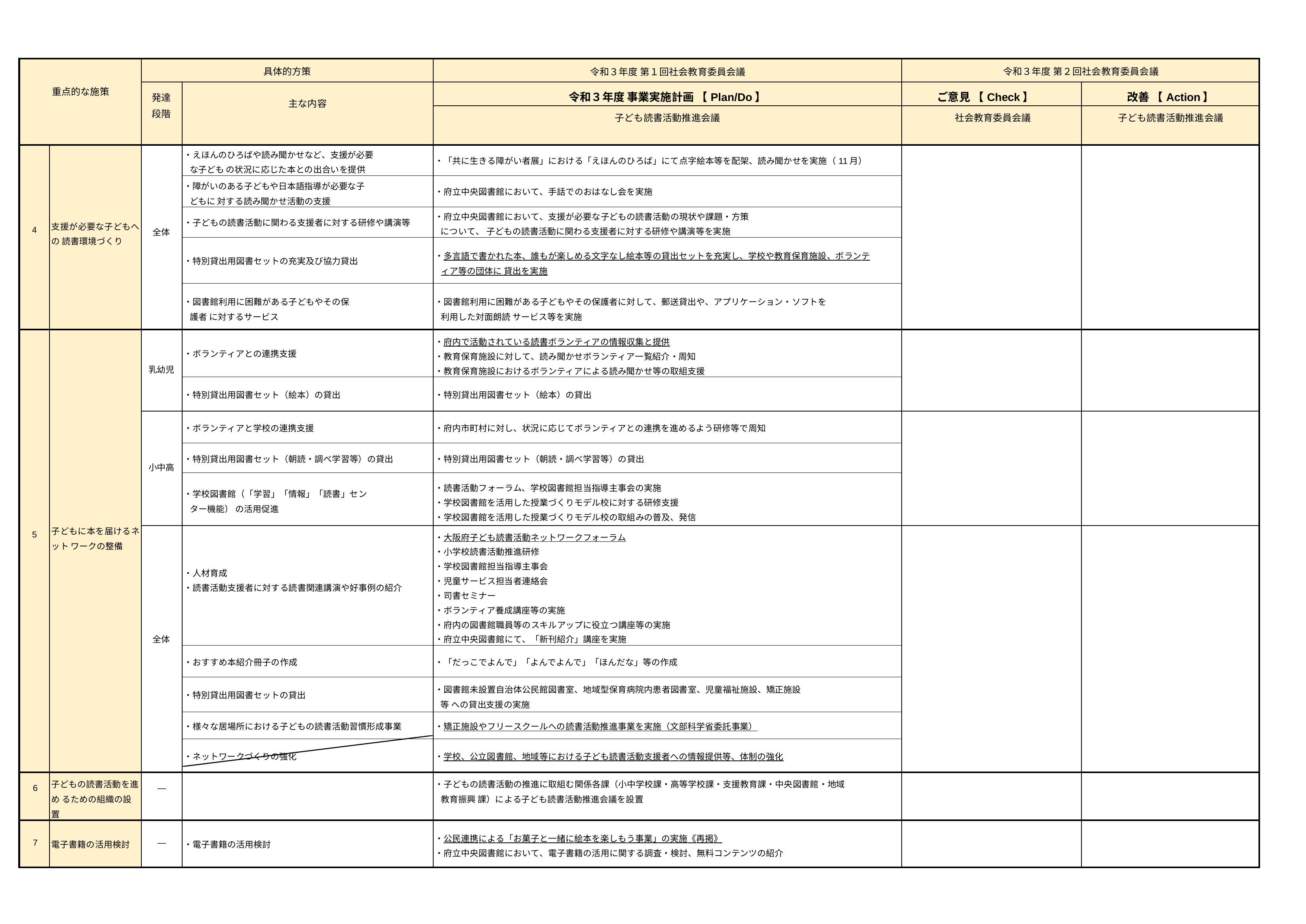

| 重点的な施策 |  | 具体的方策 |  | 令和３年度 第１回社会教育委員会議 | 令和３年度 第２回社会教育委員会議 |  |
| --- | --- | --- | --- | --- | --- | --- |
|  |  | 発達 段階 | 主な内容 | 令和３年度 事業実施計画 【Plan/Do】 | ご意見 【Check】 | 改善 【Action】 |
|  |  |  |  | 子ども読書活動推進会議 | 社会教育委員会議 | 子ども読書活動推進会議 |
| 4 | 支援が必要な子どもへの 読書環境づくり | 全体 | ・えほんのひろばや読み聞かせなど、支援が必要な子ども の状況に応じた本との出合いを提供 | ・「共に生きる障がい者展」における「えほんのひろば」にて点字絵本等を配架、読み聞かせを実施（11月） |  |  |
|  |  |  | ・障がいのある子どもや日本語指導が必要な子どもに 対する読み聞かせ活動の支援 | ・府立中央図書館において、手話でのおはなし会を実施 |  |  |
|  |  |  | ・子どもの読書活動に関わる支援者に対する研修や講演等 | ・府立中央図書館において、支援が必要な子どもの読書活動の現状や課題・方策について、 子どもの読書活動に関わる支援者に対する研修や講演等を実施 |  |  |
|  |  |  | ・特別貸出用図書セットの充実及び協力貸出 | ・多言語で書かれた本、誰もが楽しめる文字なし絵本等の貸出セットを充実し、学校や教育保育施設、ボランティア等の団体に 貸出を実施 |  |  |
|  |  |  | ・図書館利用に困難がある子どもやその保護者 に対するサービス | ・図書館利用に困難がある子どもやその保護者に対して、郵送貸出や、アプリケーション・ソフトを利用した対面朗読 サービス等を実施 |  |  |
| 5 | 子どもに本を届けるネット ワークの整備 | 乳幼児 | ・ボランティアとの連携支援 | ・府内で活動されている読書ボランティアの情報収集と提供 ・教育保育施設に対して、読み聞かせボランティア一覧紹介・周知 ・教育保育施設におけるボランティアによる読み聞かせ等の取組支援 |  |  |
|  |  |  | ・特別貸出用図書セット（絵本）の貸出 | ・特別貸出用図書セット（絵本）の貸出 |  |  |
|  |  | 小中高 | ・ボランティアと学校の連携支援 | ・府内市町村に対し、状況に応じてボランティアとの連携を進めるよう研修等で周知 |  |  |
|  |  |  | ・特別貸出用図書セット（朝読・調べ学習等）の貸出 | ・特別貸出用図書セット（朝読・調べ学習等）の貸出 |  |  |
|  |  |  | ・学校図書館（「学習」「情報」「読書」センター機能） の活用促進 | ・読書活動フォーラム、学校図書館担当指導主事会の実施 ・学校図書館を活用した授業づくりモデル校に対する研修支援 ・学校図書館を活用した授業づくりモデル校の取組みの普及、発信 |  |  |
|  |  | 全体 | ・人材育成 ・読書活動支援者に対する読書関連講演や好事例の紹介 | ・大阪府子ども読書活動ネットワークフォーラム ・小学校読書活動推進研修 ・学校図書館担当指導主事会 ・児童サービス担当者連絡会 ・司書セミナー ・ボランティア養成講座等の実施 ・府内の図書館職員等のスキルアップに役立つ講座等の実施 ・府立中央図書館にて、「新刊紹介」講座を実施 |  |  |
|  |  |  | ・おすすめ本紹介冊子の作成 | ・「だっこでよんで」「よんでよんで」「ほんだな」等の作成 |  |  |
|  |  |  | ・特別貸出用図書セットの貸出 | ・図書館未設置自治体公民館図書室、地域型保育病院内患者図書室、児童福祉施設、矯正施設等 への貸出支援の実施 |  |  |
|  |  |  | ・様々な居場所における子どもの読書活動習慣形成事業 | ・矯正施設やフリースクールへの読書活動推進事業を実施（文部科学省委託事業） |  |  |
|  |  |  | ・ネットワークづくりの強化 | ・学校、公立図書館、地域等における子ども読書活動支援者への情報提供等、体制の強化 |  |  |
| 6 | 子どもの読書活動を進め るための組織の設置 | ― |  | ・子どもの読書活動の推進に取組む関係各課（小中学校課・高等学校課・支援教育課・中央図書館・地域教育振興 課）による子ども読書活動推進会議を設置 |  |  |
| 7 | 電子書籍の活用検討 | ― | ・電子書籍の活用検討 | ・公民連携による「お菓子と一緒に絵本を楽しもう事業」の実施《再掲》 ・府立中央図書館において、電子書籍の活用に関する調査・検討、無料コンテンツの紹介 |  |  |